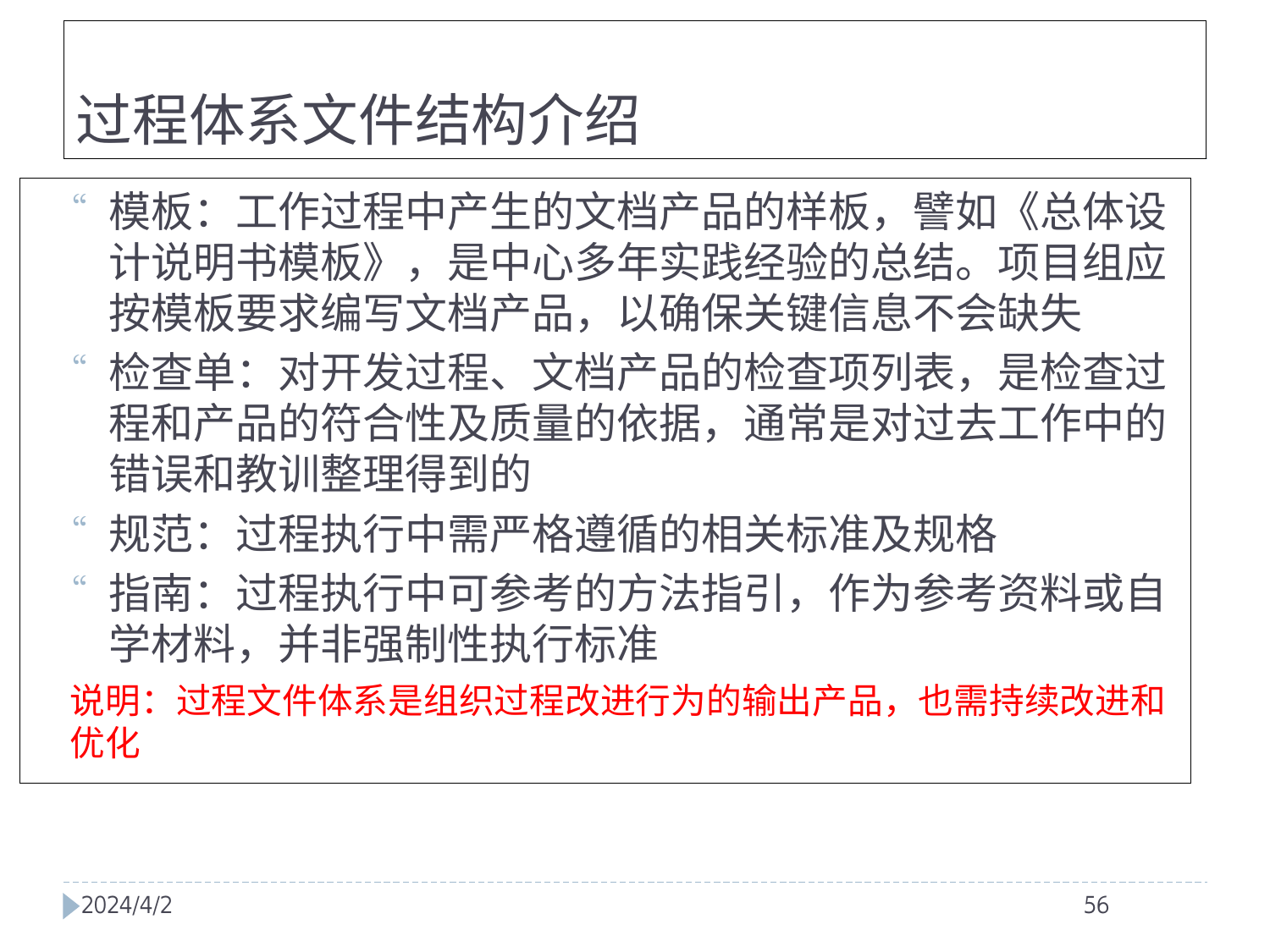

过程体系文件结构介绍
模板：工作过程中产生的文档产品的样板，譬如《总体设计说明书模板》，是中心多年实践经验的总结。项目组应按模板要求编写文档产品，以确保关键信息不会缺失
检查单：对开发过程、文档产品的检查项列表，是检查过程和产品的符合性及质量的依据，通常是对过去工作中的错误和教训整理得到的
规范：过程执行中需严格遵循的相关标准及规格
指南：过程执行中可参考的方法指引，作为参考资料或自学材料，并非强制性执行标准
	说明：过程文件体系是组织过程改进行为的输出产品，也需持续改进和优化
2024/4/2
56